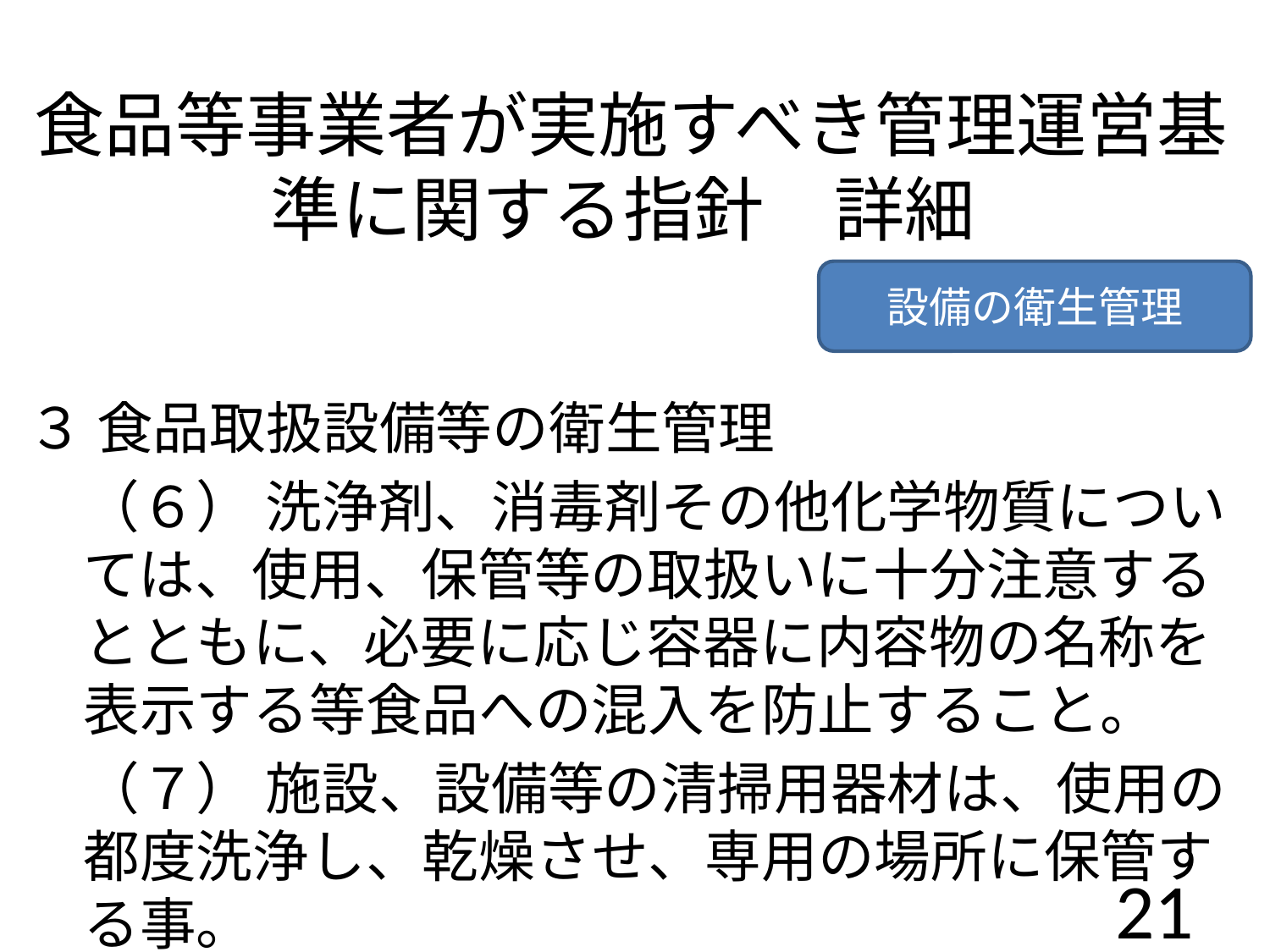

食品等事業者が実施すべき管理運営基準に関する指針　詳細
設備の衛生管理
３ 食品取扱設備等の衛生管理
（６） 洗浄剤、消毒剤その他化学物質については、使用、保管等の取扱いに十分注意するとともに、必要に応じ容器に内容物の名称を表示する等食品への混入を防止すること。
（７） 施設、設備等の清掃用器材は、使用の都度洗浄し、乾燥させ、専用の場所に保管する事。
21